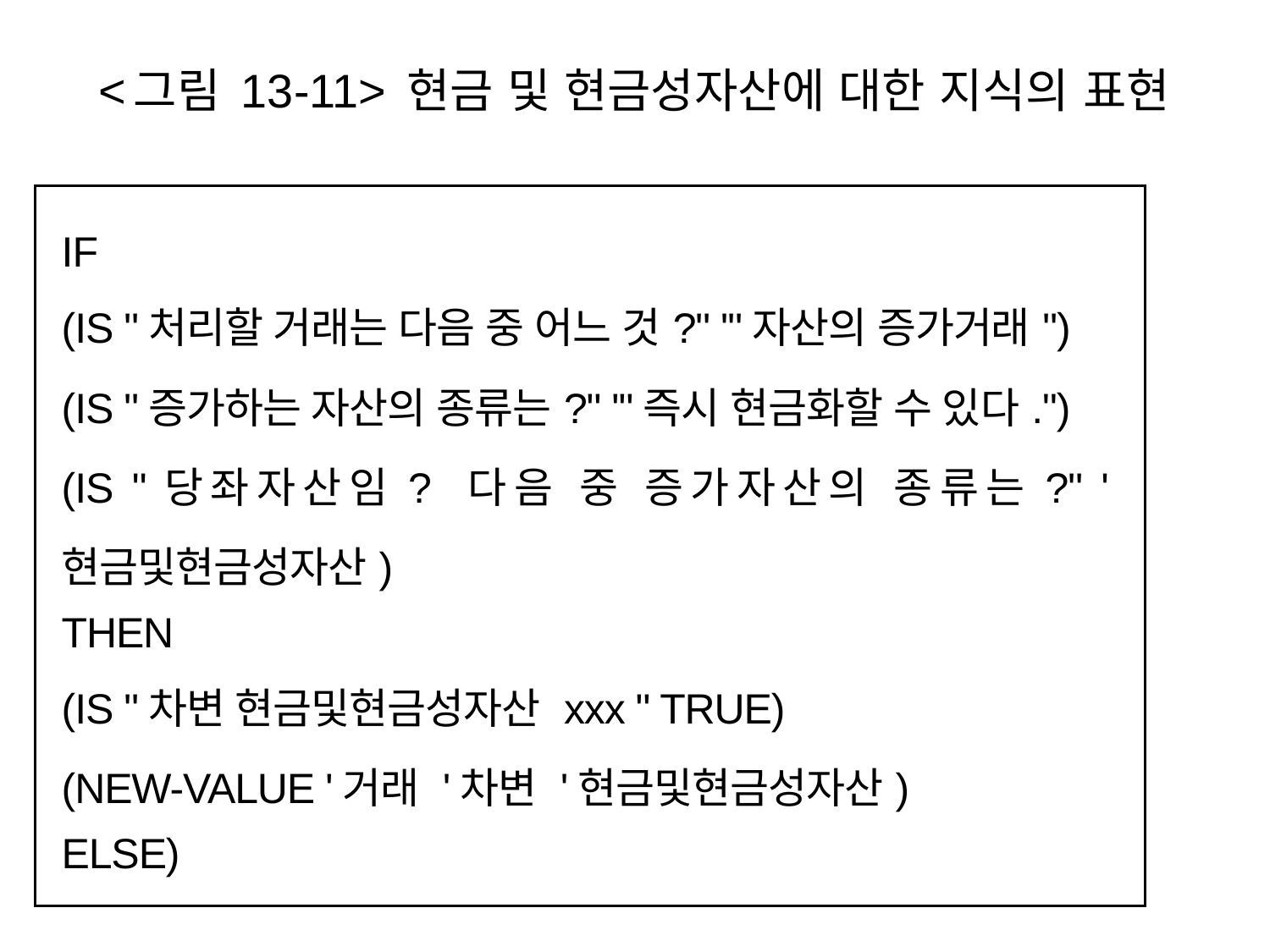

# <그림 13-11> 현금 및 현금성자산에 대한 지식의 표현
| IF (IS "처리할 거래는 다음 중 어느 것?" '"자산의 증가거래") (IS "증가하는 자산의 종류는?" '"즉시 현금화할 수 있다.") (IS "당좌자산임? 다음 중 증가자산의 종류는?" '현금및현금성자산) THEN (IS "차변 현금및현금성자산 xxx " TRUE) (NEW-VALUE '거래 '차변 '현금및현금성자산) ELSE) |
| --- |